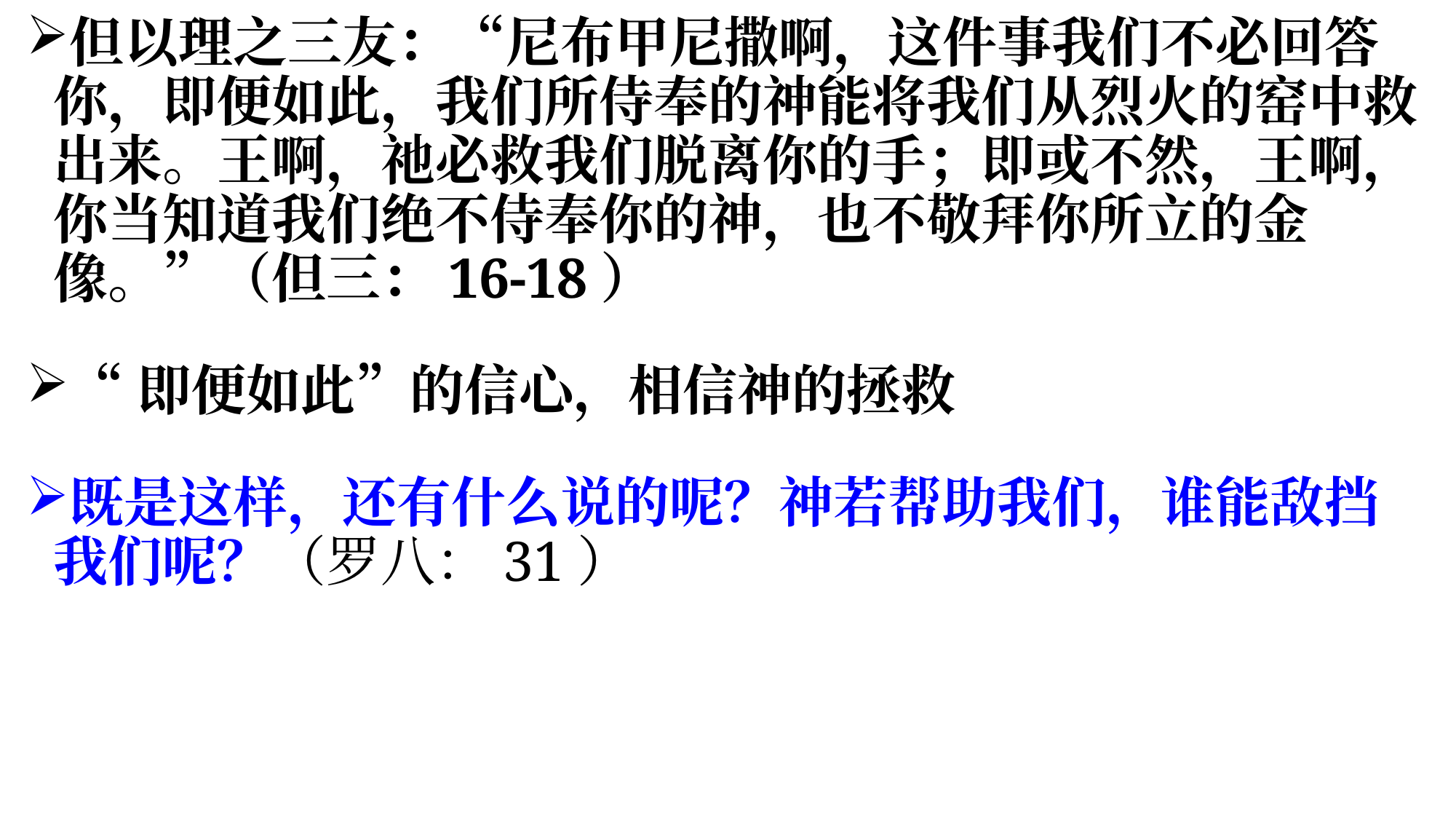

但以理之三友：“尼布甲尼撒啊，这件事我们不必回答你，即便如此，我们所侍奉的神能将我们从烈火的窑中救出来。王啊，祂必救我们脱离你的手；即或不然，王啊，你当知道我们绝不侍奉你的神，也不敬拜你所立的金像。”（但三：16-18）

“即便如此”的信心，相信神的拯救

既是这样，还有什么说的呢？神若帮助我们，谁能敌挡我们呢？（罗八：31）